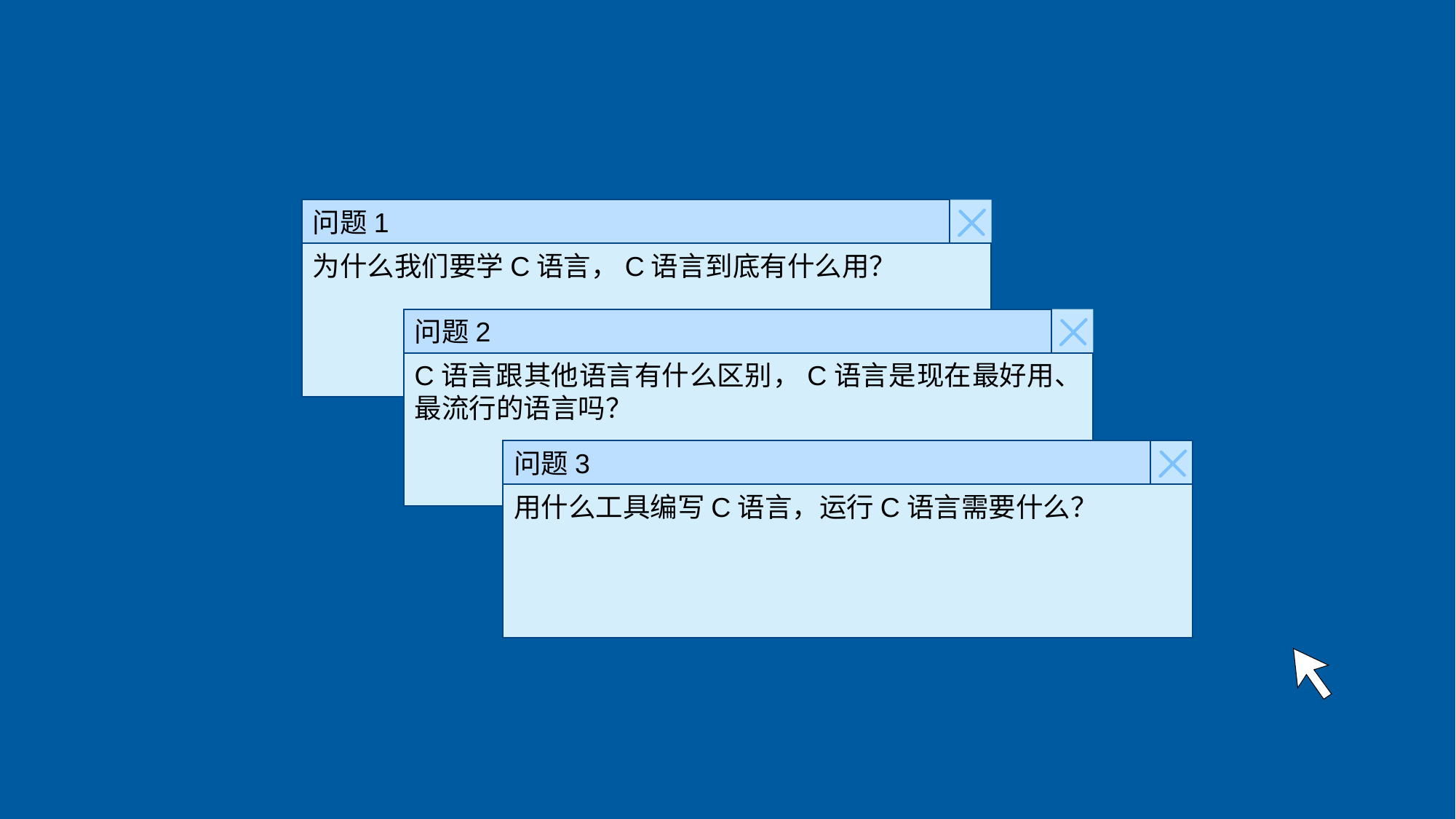

问题1

为什么我们要学C语言，C语言到底有什么用？
问题2

C语言跟其他语言有什么区别，C语言是现在最好用、最流行的语言吗？
问题3

用什么工具编写C语言，运行C语言需要什么？